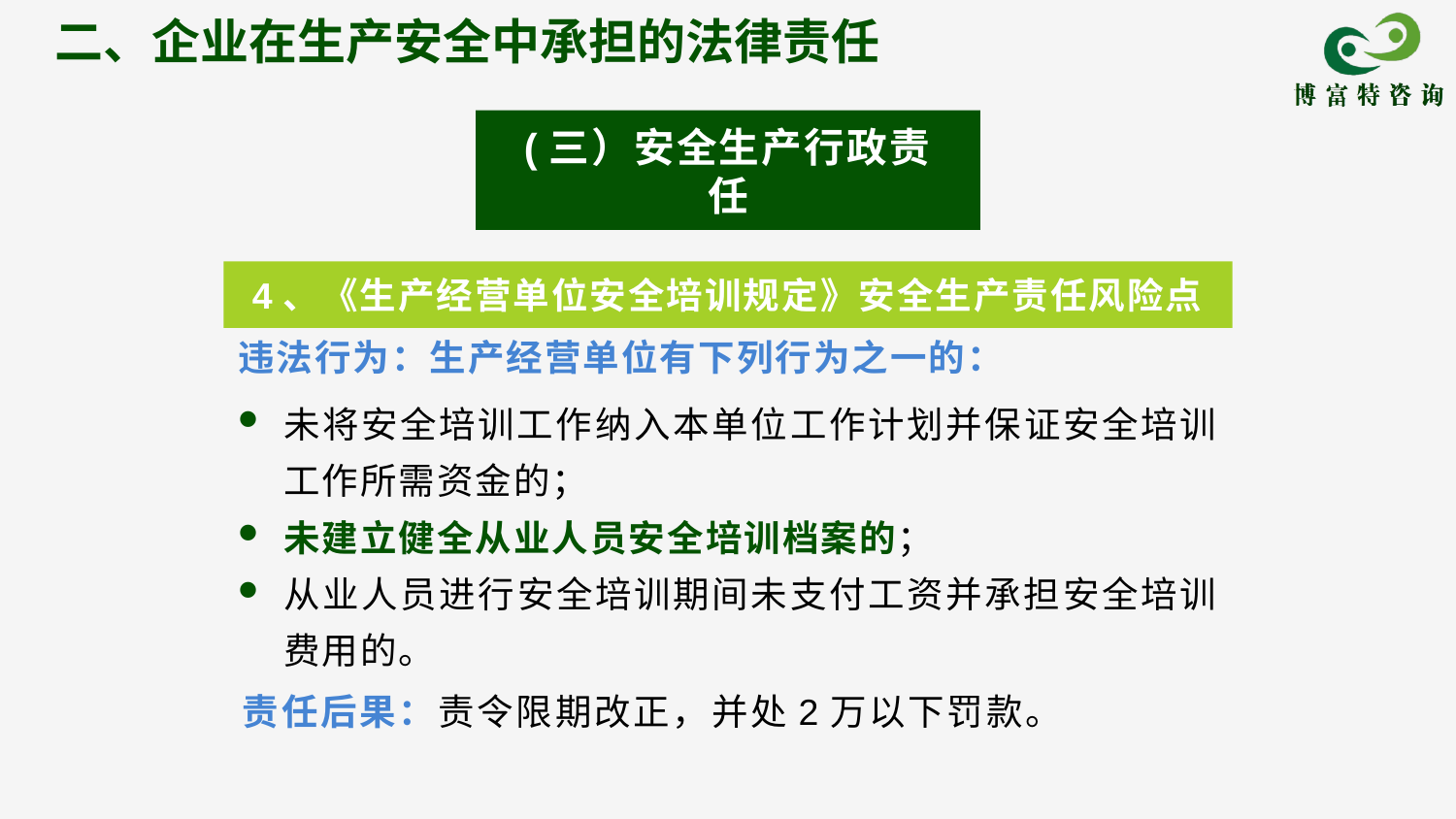

二、企业在生产安全中承担的法律责任
(三）安全生产行政责任
4、《生产经营单位安全培训规定》安全生产责任风险点
违法行为：生产经营单位有下列行为之一的：
未将安全培训工作纳入本单位工作计划并保证安全培训工作所需资金的；
未建立健全从业人员安全培训档案的；
从业人员进行安全培训期间未支付工资并承担安全培训费用的。
责任后果：责令限期改正，并处2万以下罚款。